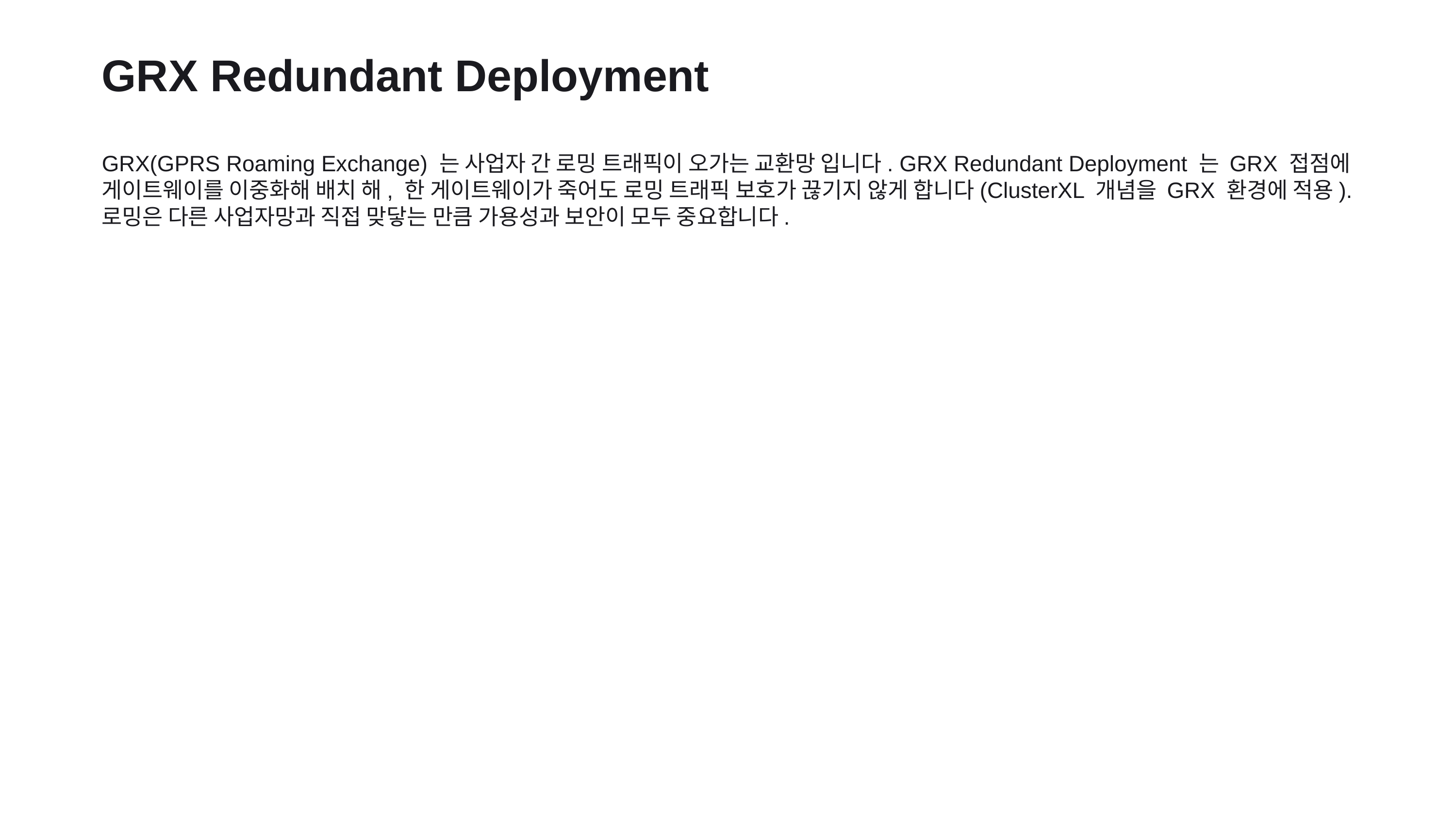

GRX Redundant Deployment
GRX(GPRS Roaming Exchange) 는 사업자 간 로밍 트래픽이 오가는 교환망 입니다. GRX Redundant Deployment 는 GRX 접점에 게이트웨이를 이중화해 배치 해, 한 게이트웨이가 죽어도 로밍 트래픽 보호가 끊기지 않게 합니다(ClusterXL 개념을 GRX 환경에 적용). 로밍은 다른 사업자망과 직접 맞닿는 만큼 가용성과 보안이 모두 중요합니다.